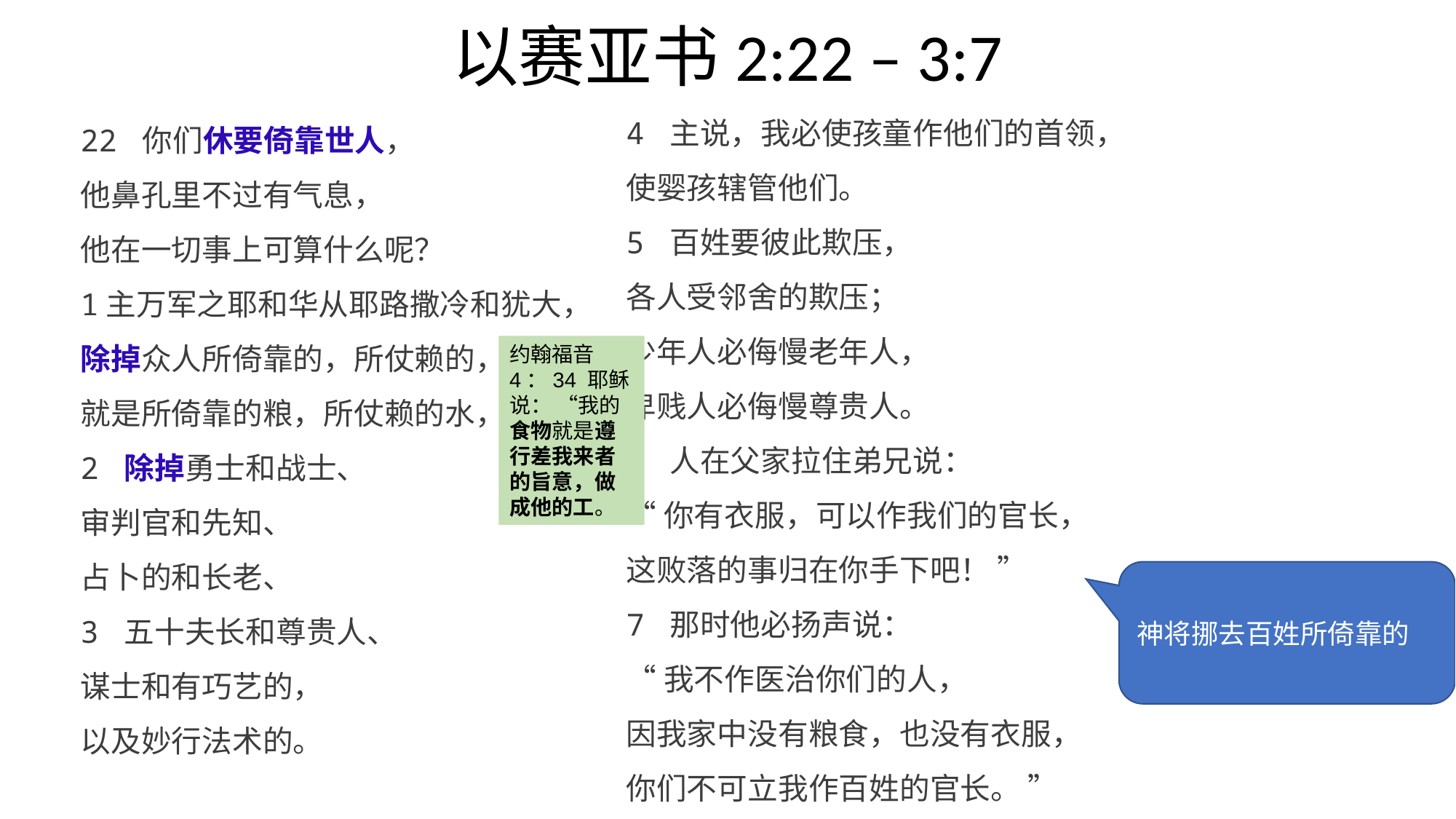

# 以赛亚书2:22 – 3:7
4 主说，我必使孩童作他们的首领，
使婴孩辖管他们。
5 百姓要彼此欺压，
各人受邻舍的欺压；
少年人必侮慢老年人，
卑贱人必侮慢尊贵人。
6 人在父家拉住弟兄说：
“你有衣服，可以作我们的官长，
这败落的事归在你手下吧！ ”
7 那时他必扬声说：
“我不作医治你们的人，
因我家中没有粮食，也没有衣服，
你们不可立我作百姓的官长。 ”
22 你们休要倚靠世人，
他鼻孔里不过有气息，
他在一切事上可算什么呢？
1主万军之耶和华从耶路撒冷和犹大，
除掉众人所倚靠的，所仗赖的，
就是所倚靠的粮，所仗赖的水，
2 除掉勇士和战士、
审判官和先知、
占卜的和长老、
3 五十夫长和尊贵人、
谋士和有巧艺的，
以及妙行法术的。

约翰福音4：34 耶稣说： “我的食物就是遵行差我来者的旨意，做成他的工。
神将挪去百姓所倚靠的